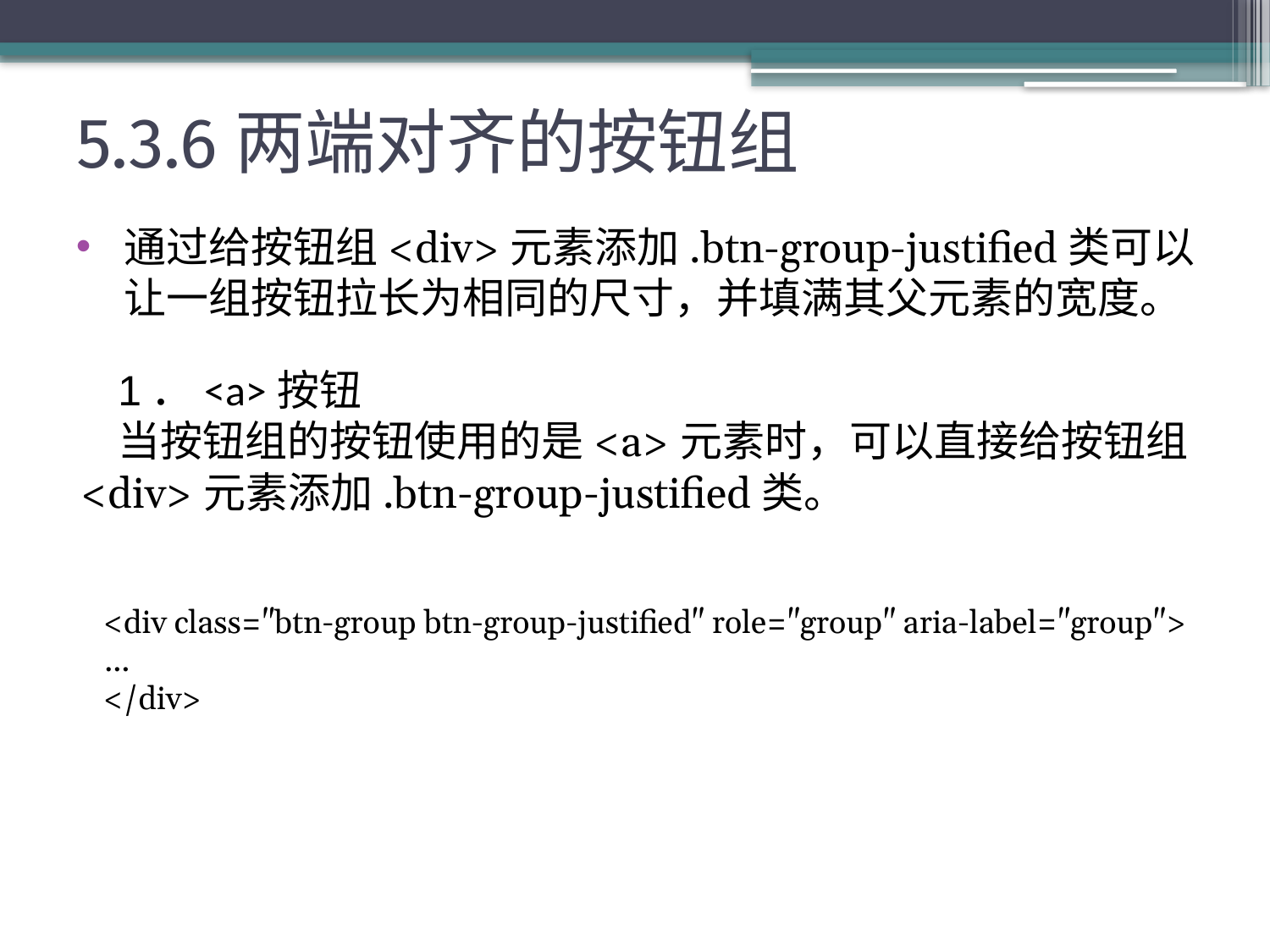

# 5.3.6两端对齐的按钮组
通过给按钮组<div>元素添加.btn-group-justified类可以让一组按钮拉长为相同的尺寸，并填满其父元素的宽度。

1．<a>按钮
当按钮组的按钮使用的是<a>元素时，可以直接给按钮组<div>元素添加.btn-group-justified类。

<div class="btn-group btn-group-justified" role="group" aria-label="group">
…
</div>